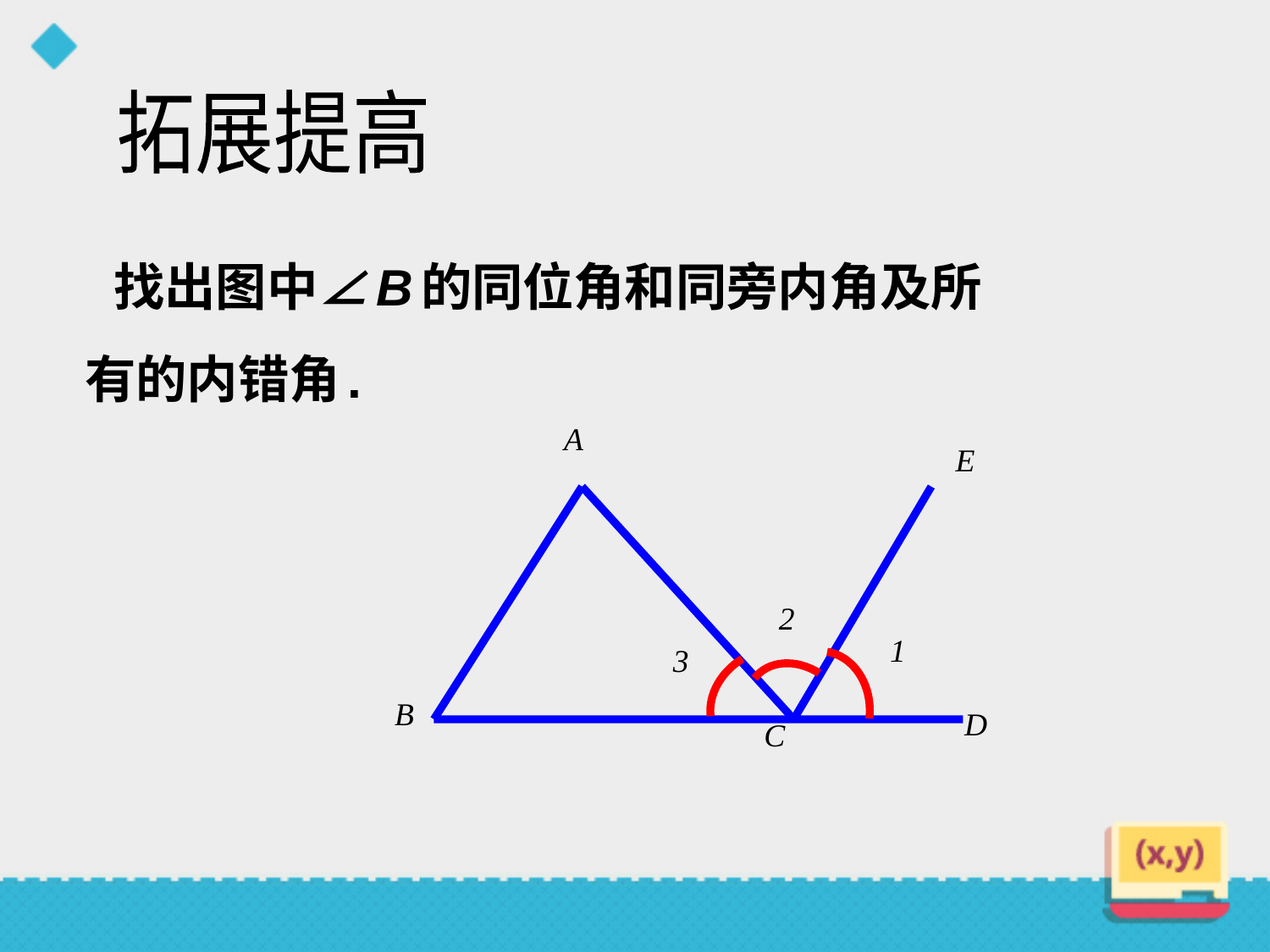

拓展提高
　　找出图中∠B的同位角和同旁内角及所
   有的内错角.
A
E

B
D
C
2
1
3